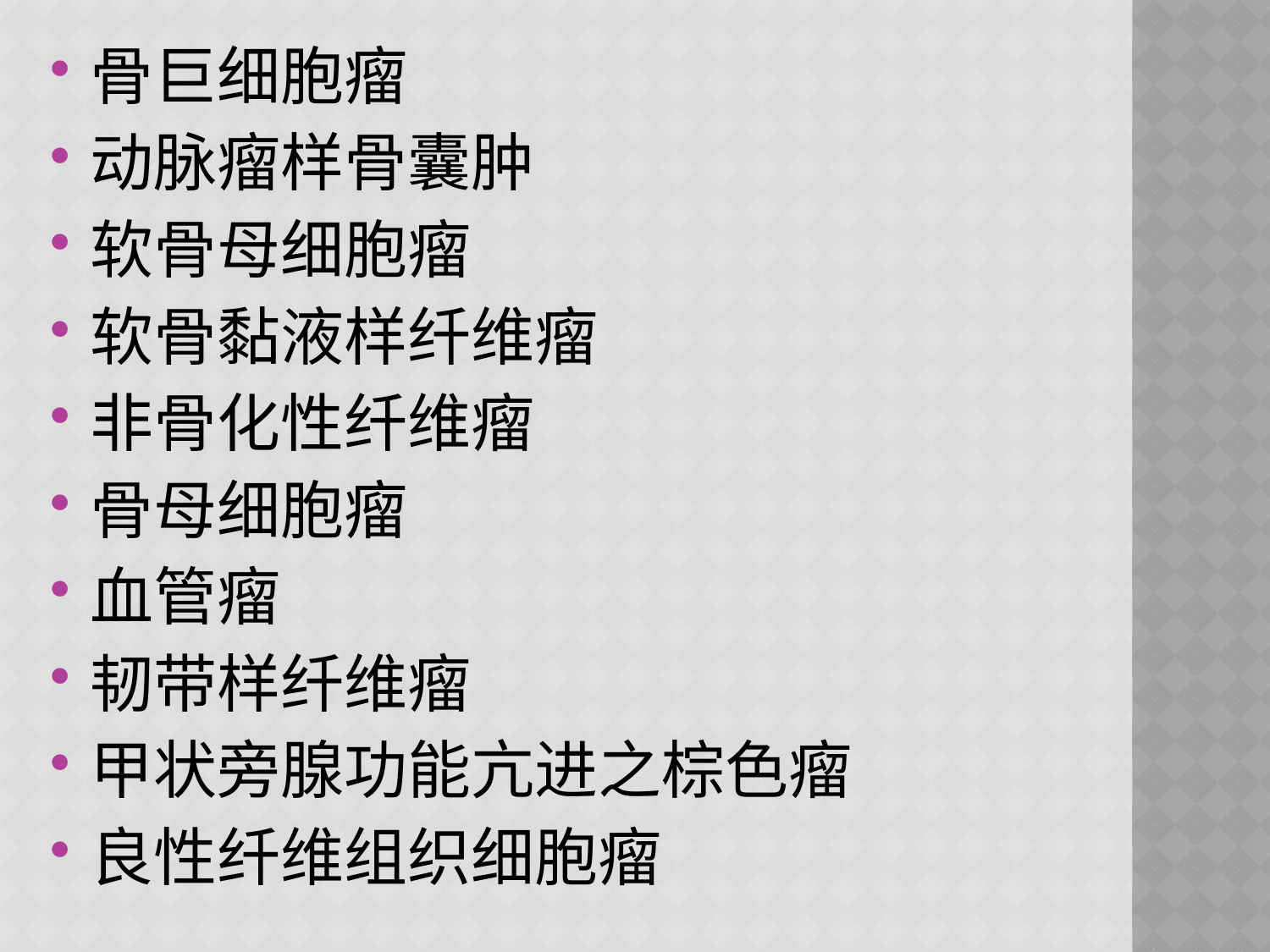

骨巨细胞瘤
动脉瘤样骨囊肿
软骨母细胞瘤
软骨黏液样纤维瘤
非骨化性纤维瘤
骨母细胞瘤
血管瘤
韧带样纤维瘤
甲状旁腺功能亢进之棕色瘤
良性纤维组织细胞瘤

#